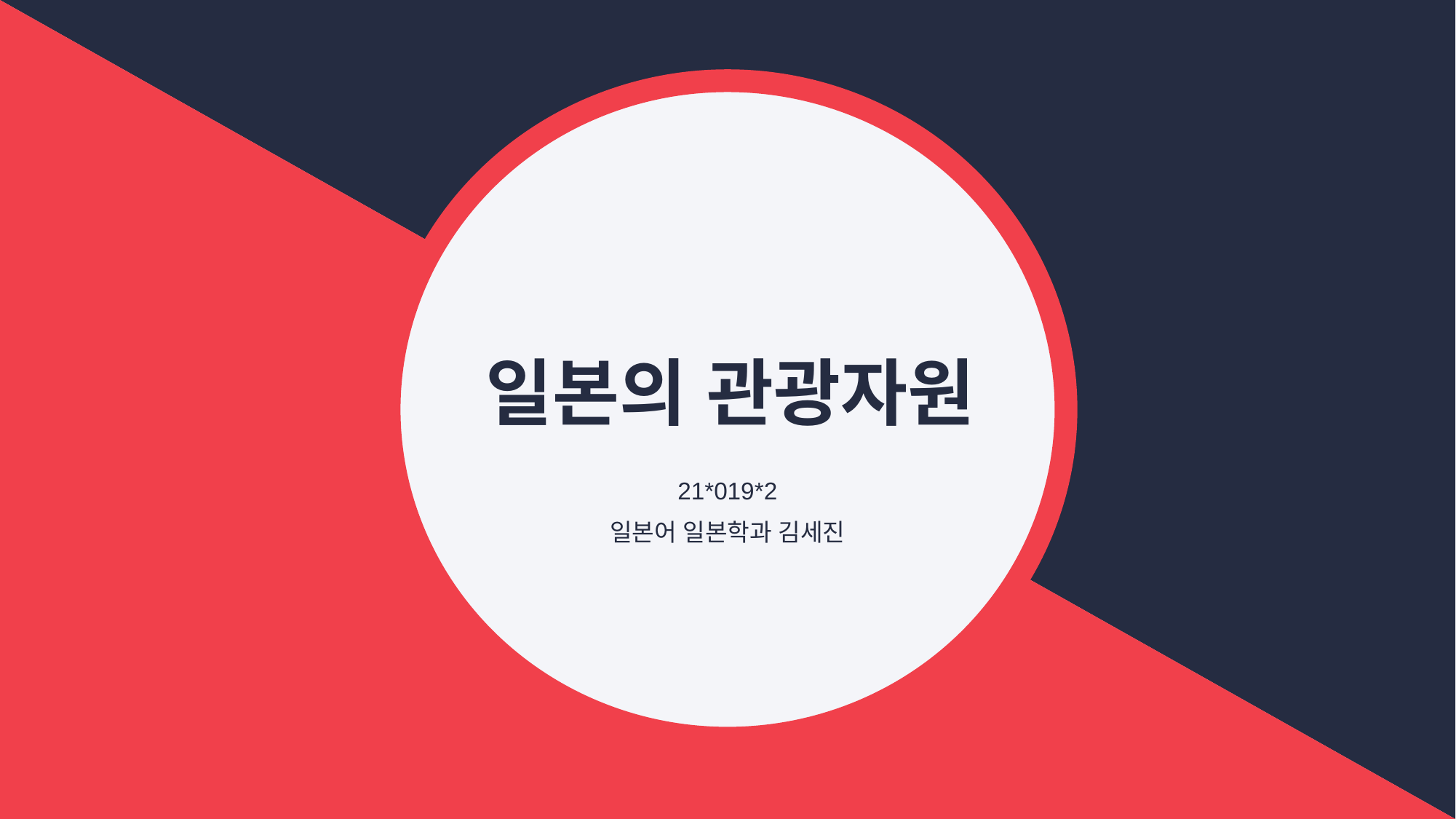

# 일본의 관광자원
21*019*2
일본어 일본학과 김세진